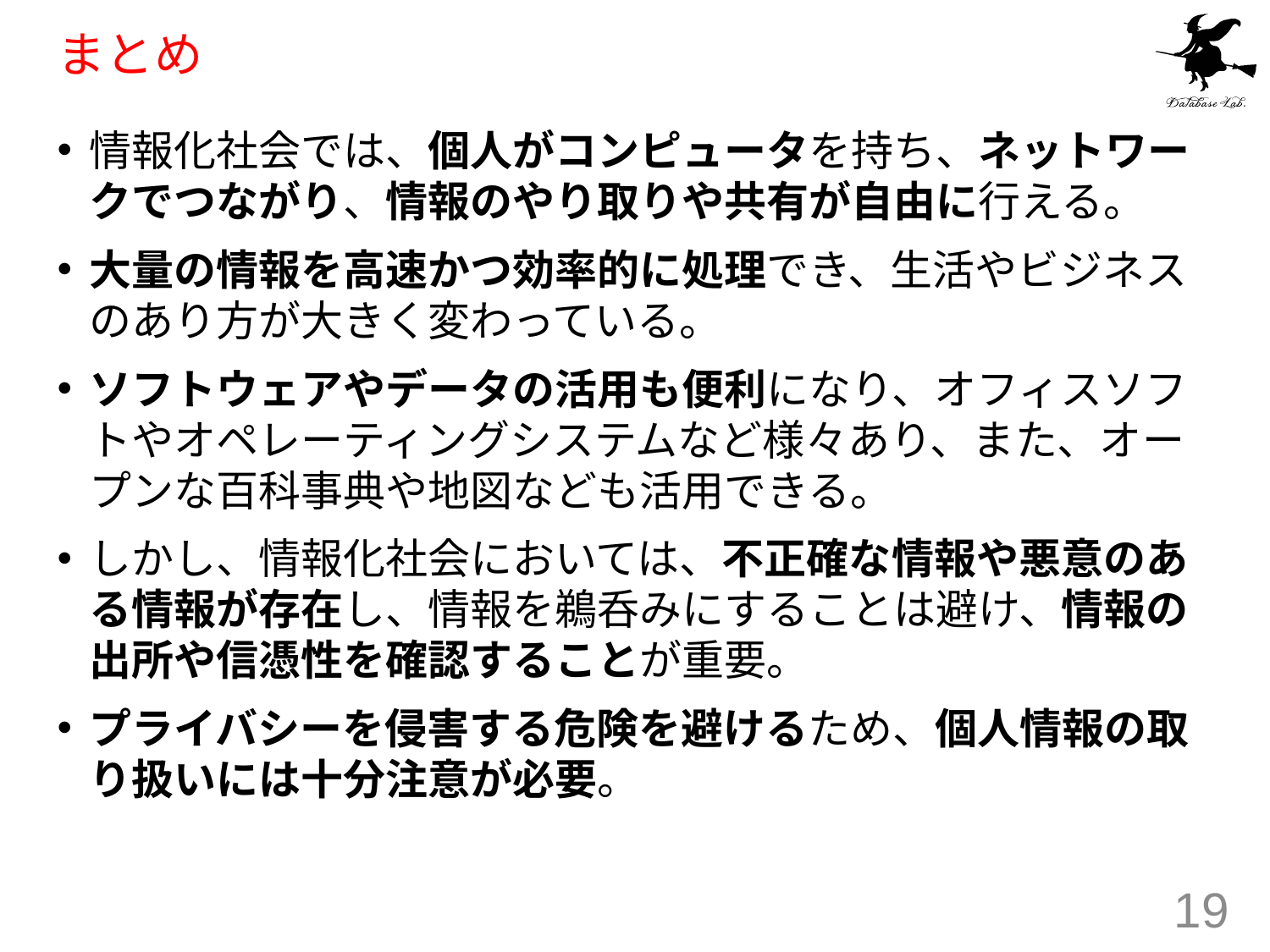

# まとめ
情報化社会では、個人がコンピュータを持ち、ネットワークでつながり、情報のやり取りや共有が自由に行える。
大量の情報を高速かつ効率的に処理でき、生活やビジネスのあり方が大きく変わっている。
ソフトウェアやデータの活用も便利になり、オフィスソフトやオペレーティングシステムなど様々あり、また、オープンな百科事典や地図なども活用できる。
しかし、情報化社会においては、不正確な情報や悪意のある情報が存在し、情報を鵜呑みにすることは避け、情報の出所や信憑性を確認することが重要。
プライバシーを侵害する危険を避けるため、個人情報の取り扱いには十分注意が必要。
19